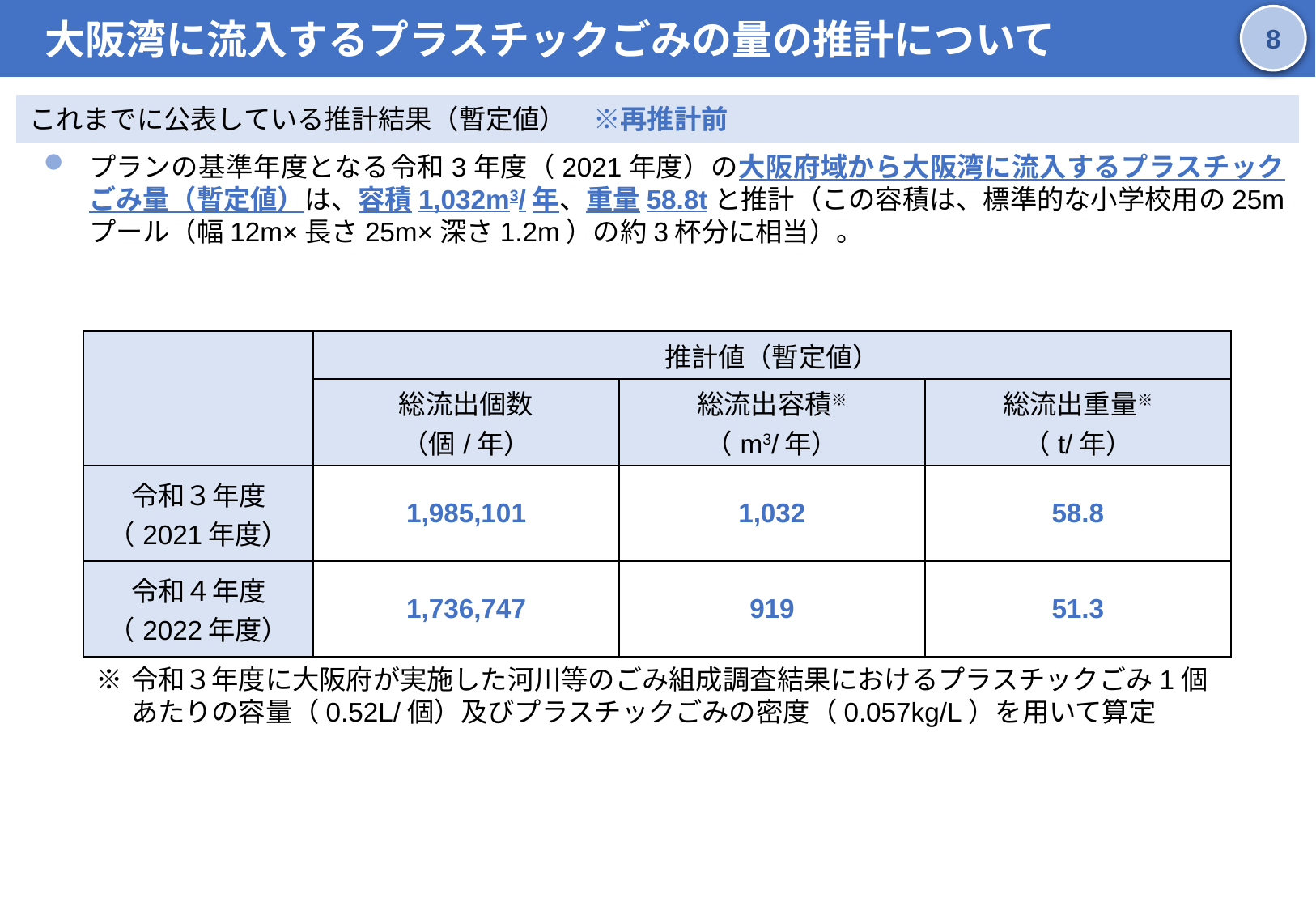

大阪湾に流入するプラスチックごみの量の推計について
8
これまでに公表している推計結果（暫定値）　※再推計前
プランの基準年度となる令和3年度（2021年度）の大阪府域から大阪湾に流入するプラスチックごみ量（暫定値）は、容積1,032m3/年、重量58.8tと推計（この容積は、標準的な小学校用の25mプール（幅12m×長さ25m×深さ1.2m）の約3杯分に相当）。
|  | 推計値（暫定値） |  |  |
| --- | --- | --- | --- |
|  | 総流出個数 （個/年） | 総流出容積※ （m3/年） | 総流出重量※ （t/年） |
| 令和３年度 （2021年度） | 1,985,101 | 1,032 | 58.8 |
| 令和４年度 （2022年度） | 1,736,747 | 919 | 51.3 |
※	令和３年度に大阪府が実施した河川等のごみ組成調査結果におけるプラスチックごみ1個あたりの容量（0.52L/個）及びプラスチックごみの密度（0.057kg/L）を用いて算定